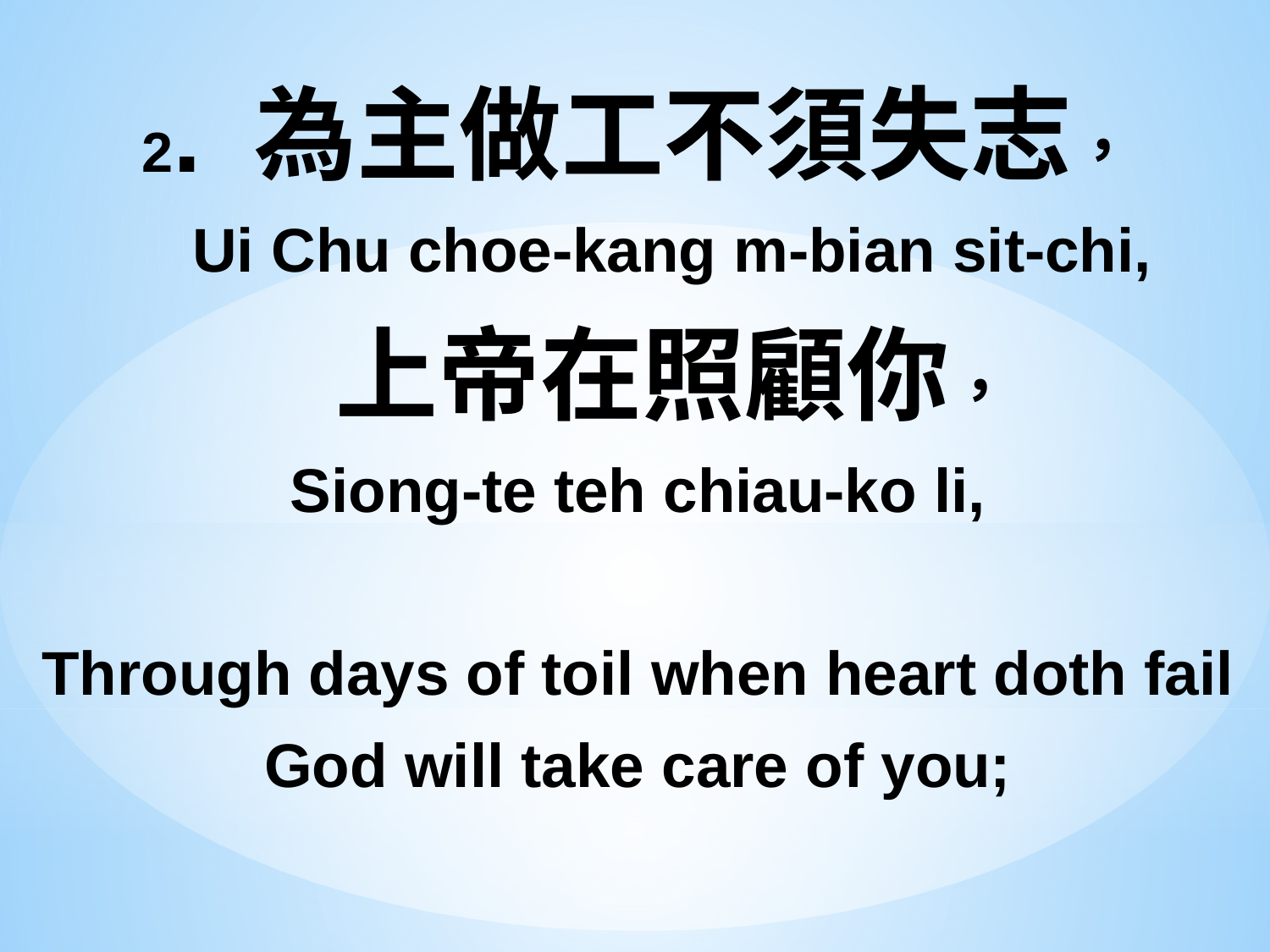

2. 為主做工不須失志，
    Ui Chu choe-kang m-bian sit-chi,
  上帝在照顧你，
Siong-te teh chiau-ko li,

Through days of toil when heart doth fail
God will take care of you;